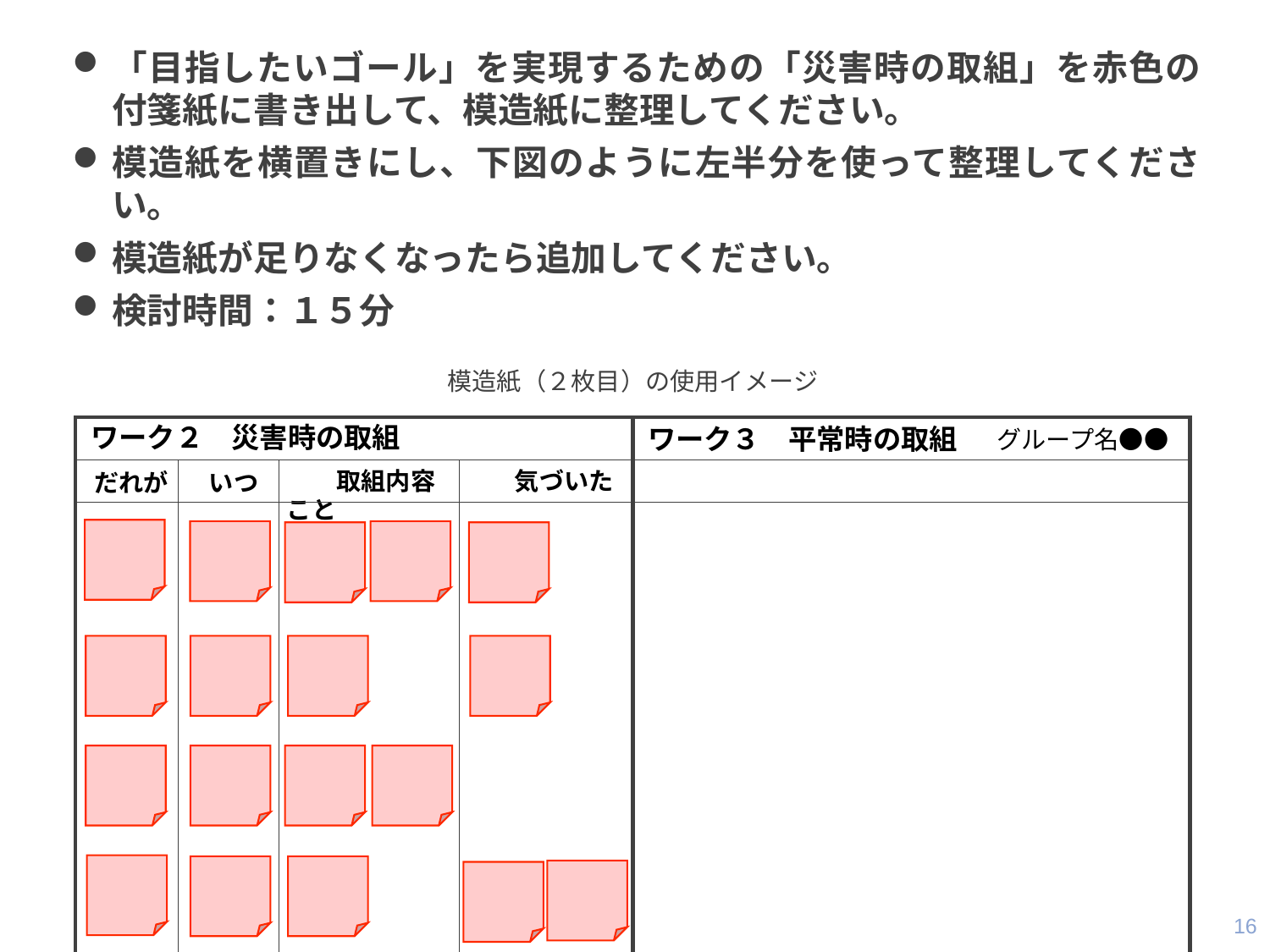

「目指したいゴール」を実現するための「災害時の取組」を赤色の付箋紙に書き出して、模造紙に整理してください。
模造紙を横置きにし、下図のように左半分を使って整理してください。
模造紙が足りなくなったら追加してください。
検討時間：１５分

模造紙（２枚目）の使用イメージ
ワーク２　災害時の取組

グループ名●●
　　取組内容　  　　　　　気づいたこと
だれが
いつ

ワーク３　平常時の取組
16